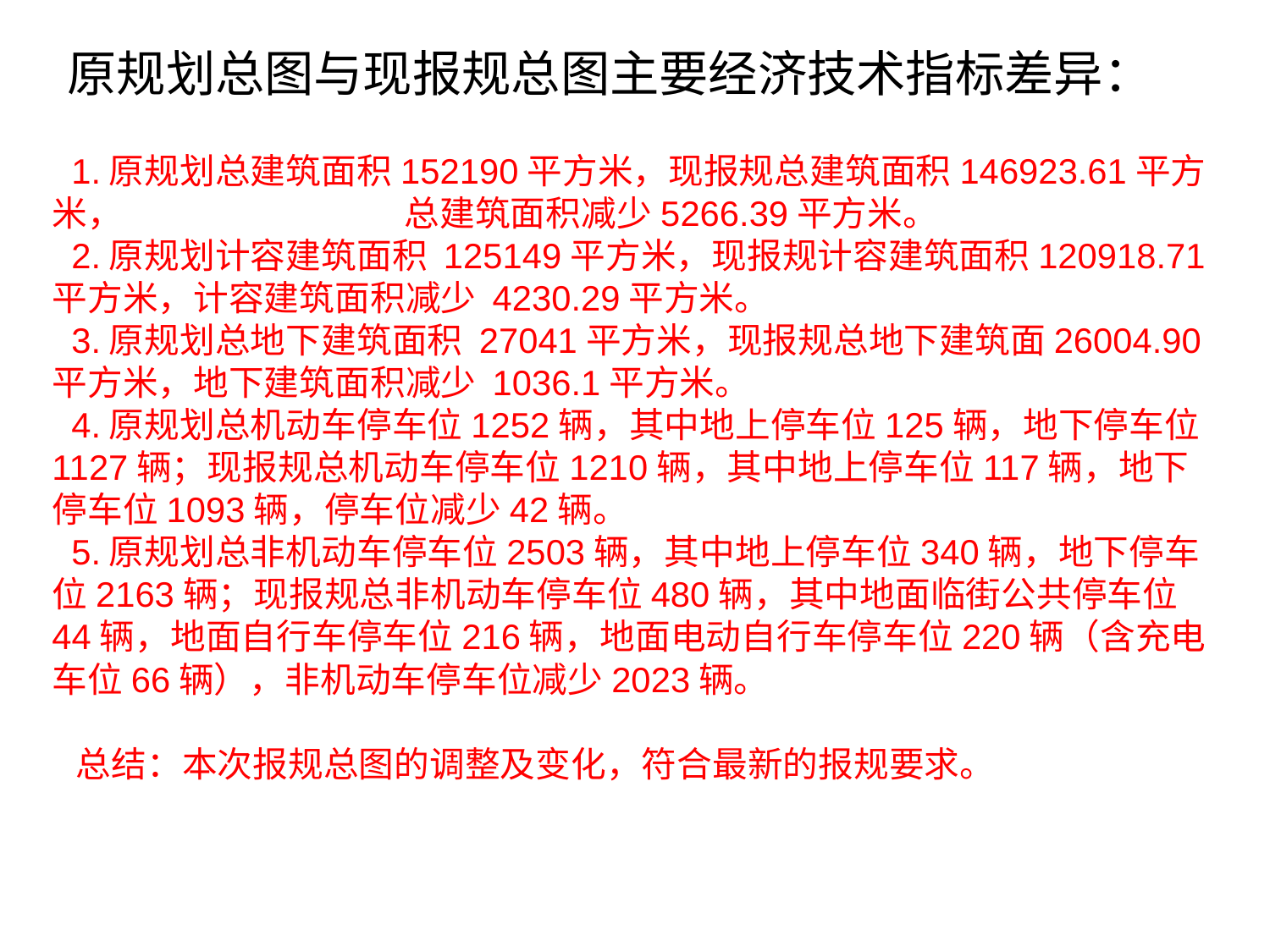

原规划总图与现报规总图主要经济技术指标差异：
  1.原规划总建筑面积152190平方米，现报规总建筑面积146923.61平方米，                                    总建筑面积减少5266.39平方米。
  2.原规划计容建筑面积 125149平方米，现报规计容建筑面积120918.71平方米，计容建筑面积减少 4230.29平方米。
  3.原规划总地下建筑面积 27041平方米，现报规总地下建筑面26004.90平方米，地下建筑面积减少 1036.1平方米。
  4.原规划总机动车停车位1252辆，其中地上停车位125辆，地下停车位1127辆；现报规总机动车停车位1210辆，其中地上停车位117辆，地下停车位1093辆，停车位减少42辆。
  5.原规划总非机动车停车位2503辆，其中地上停车位340辆，地下停车位2163辆；现报规总非机动车停车位480辆，其中地面临街公共停车位44辆，地面自行车停车位216辆，地面电动自行车停车位220辆（含充电车位66辆），非机动车停车位减少2023辆。

  总结：本次报规总图的调整及变化，符合最新的报规要求。